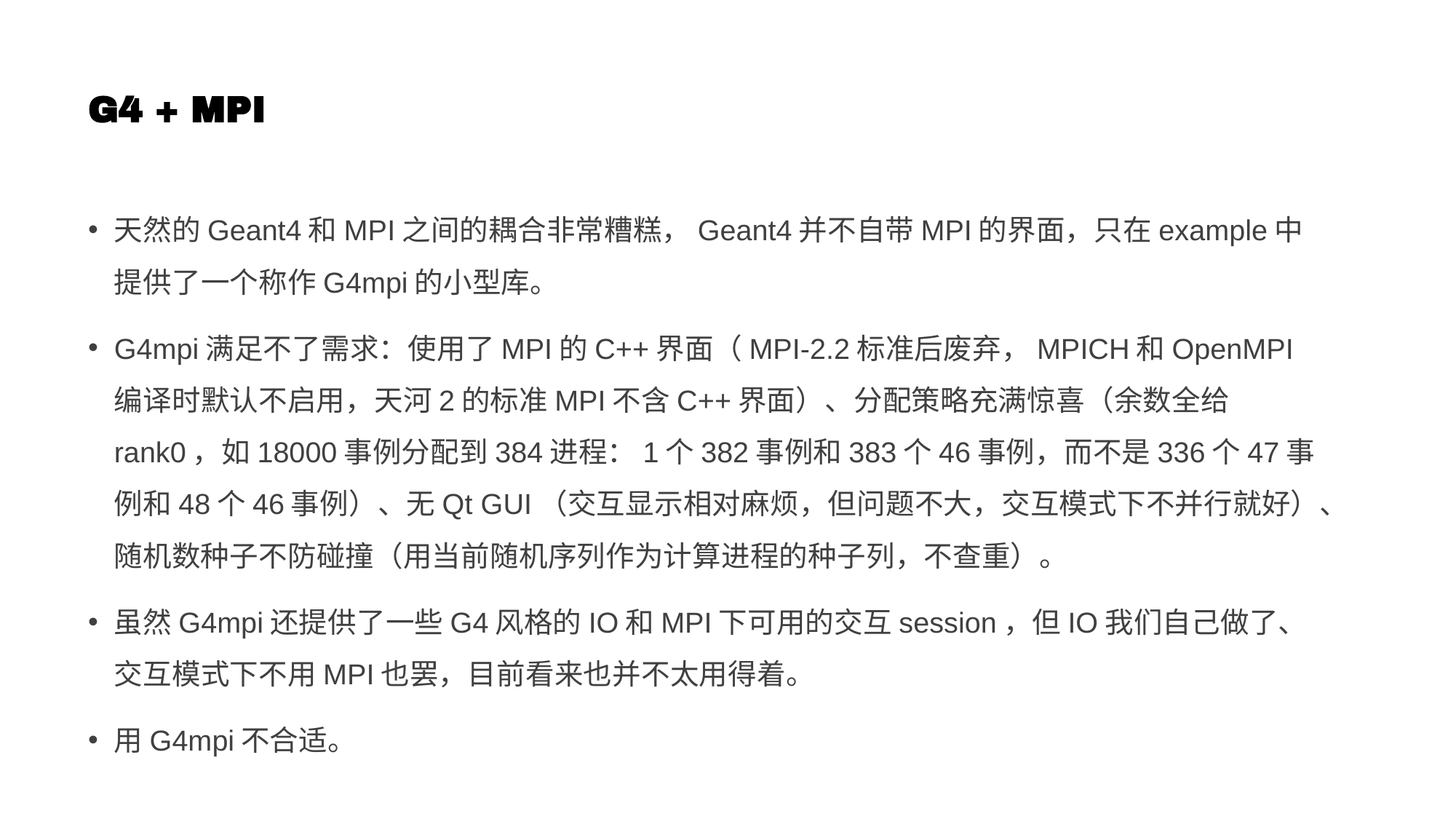

# G4 + MPI
天然的Geant4和MPI之间的耦合非常糟糕，Geant4并不自带MPI的界面，只在example中提供了一个称作G4mpi的小型库。
G4mpi满足不了需求：使用了MPI的C++界面（MPI-2.2标准后废弃，MPICH和OpenMPI编译时默认不启用，天河2的标准MPI不含C++界面）、分配策略充满惊喜（余数全给rank0，如18000事例分配到384进程：1个382事例和383个46事例，而不是336个47事例和48个46事例）、无Qt GUI（交互显示相对麻烦，但问题不大，交互模式下不并行就好）、随机数种子不防碰撞（用当前随机序列作为计算进程的种子列，不查重）。
虽然G4mpi还提供了一些G4风格的IO和MPI下可用的交互session，但IO我们自己做了、交互模式下不用MPI也罢，目前看来也并不太用得着。
用G4mpi不合适。
18